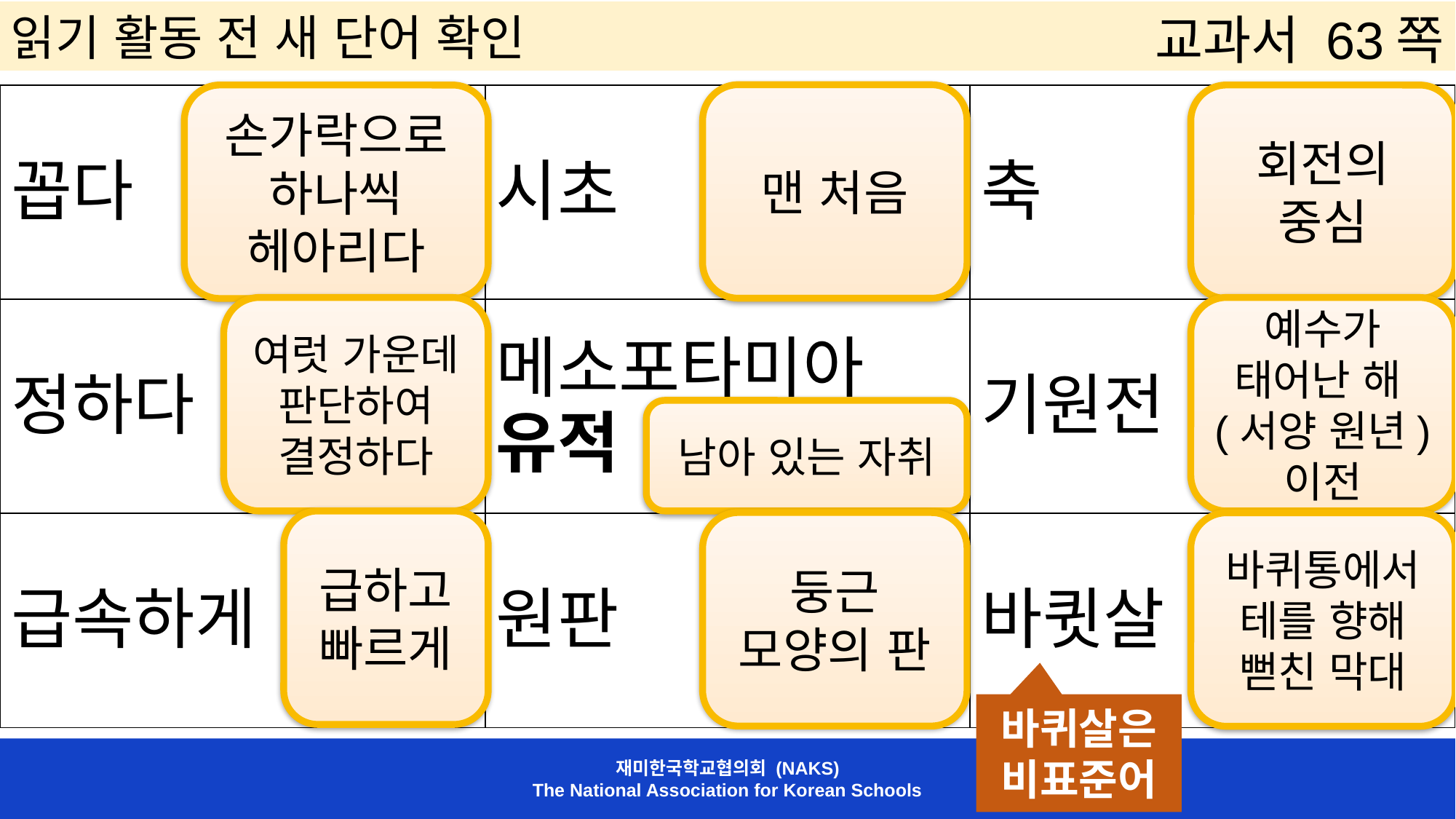

읽기 활동 전 새 단어 확인
교과서 63쪽
맨 처음
| 꼽다 | 시초 | 축 |
| --- | --- | --- |
| 정하다 | 메소포타미아 유적 | 기원전 |
| 급속하게 | 원판 | 바큇살 |
손가락으로 하나씩 헤아리다
회전의 중심
여럿 가운데 판단하여 결정하다
예수가 태어난 해(서양 원년) 이전
남아 있는 자취
급하고 빠르게
둥근 모양의 판
바퀴통에서 테를 향해 뻗친 막대
바퀴살은 비표준어
재미한국학교협의회 (NAKS)
The National Association for Korean Schools